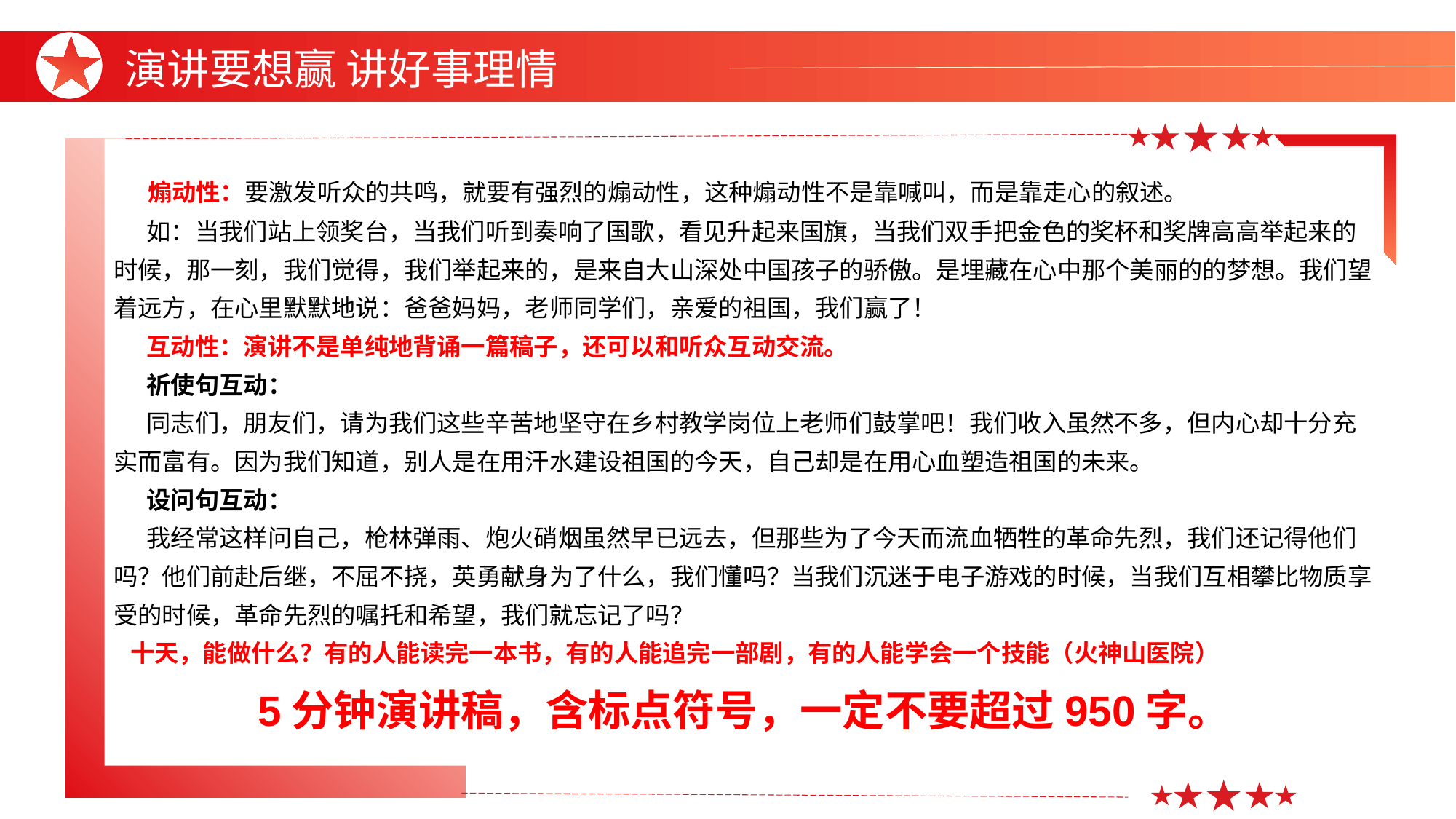

演讲要想赢 讲好事理情

    煽动性：要激发听众的共鸣，就要有强烈的煽动性，这种煽动性不是靠喊叫，而是靠走心的叙述。
     如：当我们站上领奖台，当我们听到奏响了国歌，看见升起来国旗，当我们双手把金色的奖杯和奖牌高高举起来的时候，那一刻，我们觉得，我们举起来的，是来自大山深处中国孩子的骄傲。是埋藏在心中那个美丽的的梦想。我们望着远方，在心里默默地说：爸爸妈妈，老师同学们，亲爱的祖国，我们赢了！
     互动性：演讲不是单纯地背诵一篇稿子，还可以和听众互动交流。
     祈使句互动：
     同志们，朋友们，请为我们这些辛苦地坚守在乡村教学岗位上老师们鼓掌吧！我们收入虽然不多，但内心却十分充实而富有。因为我们知道，别人是在用汗水建设祖国的今天，自己却是在用心血塑造祖国的未来。
     设问句互动：
     我经常这样问自己，枪林弹雨、炮火硝烟虽然早已远去，但那些为了今天而流血牺牲的革命先烈，我们还记得他们吗？他们前赴后继，不屈不挠，英勇献身为了什么，我们懂吗？当我们沉迷于电子游戏的时候，当我们互相攀比物质享受的时候，革命先烈的嘱托和希望，我们就忘记了吗？
  十天，能做什么？有的人能读完一本书，有的人能追完一部剧，有的人能学会一个技能（火神山医院）
5分钟演讲稿，含标点符号，一定不要超过950字。